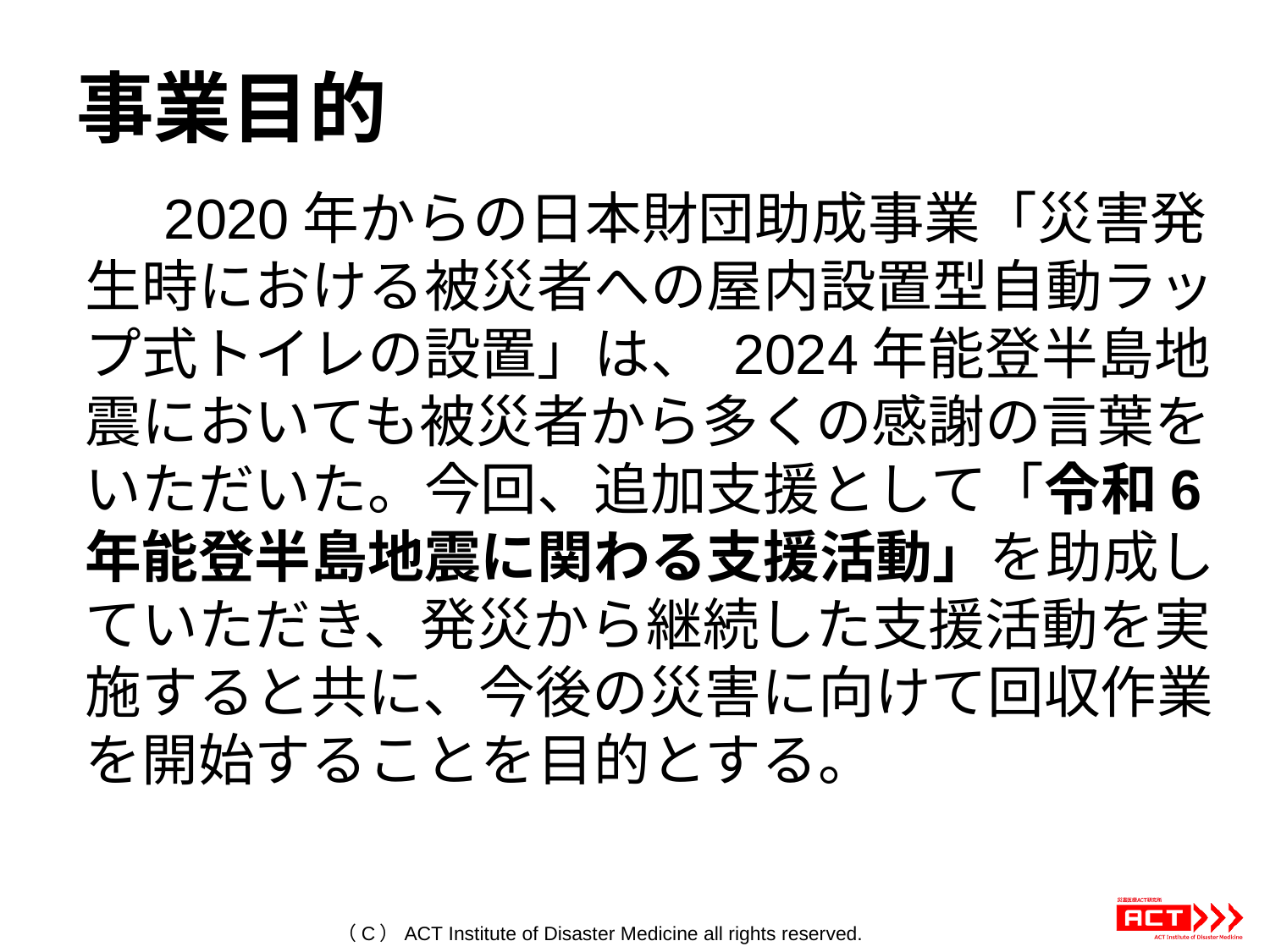

# 事業目的
　　2020年からの日本財団助成事業「災害発生時における被災者への屋内設置型自動ラップ式トイレの設置」は、 2024年能登半島地震においても被災者から多くの感謝の言葉をいただいた。今回、追加支援として「令和6年能登半島地震に関わる支援活動」を助成していただき、発災から継続した支援活動を実施すると共に、今後の災害に向けて回収作業を開始することを目的とする。